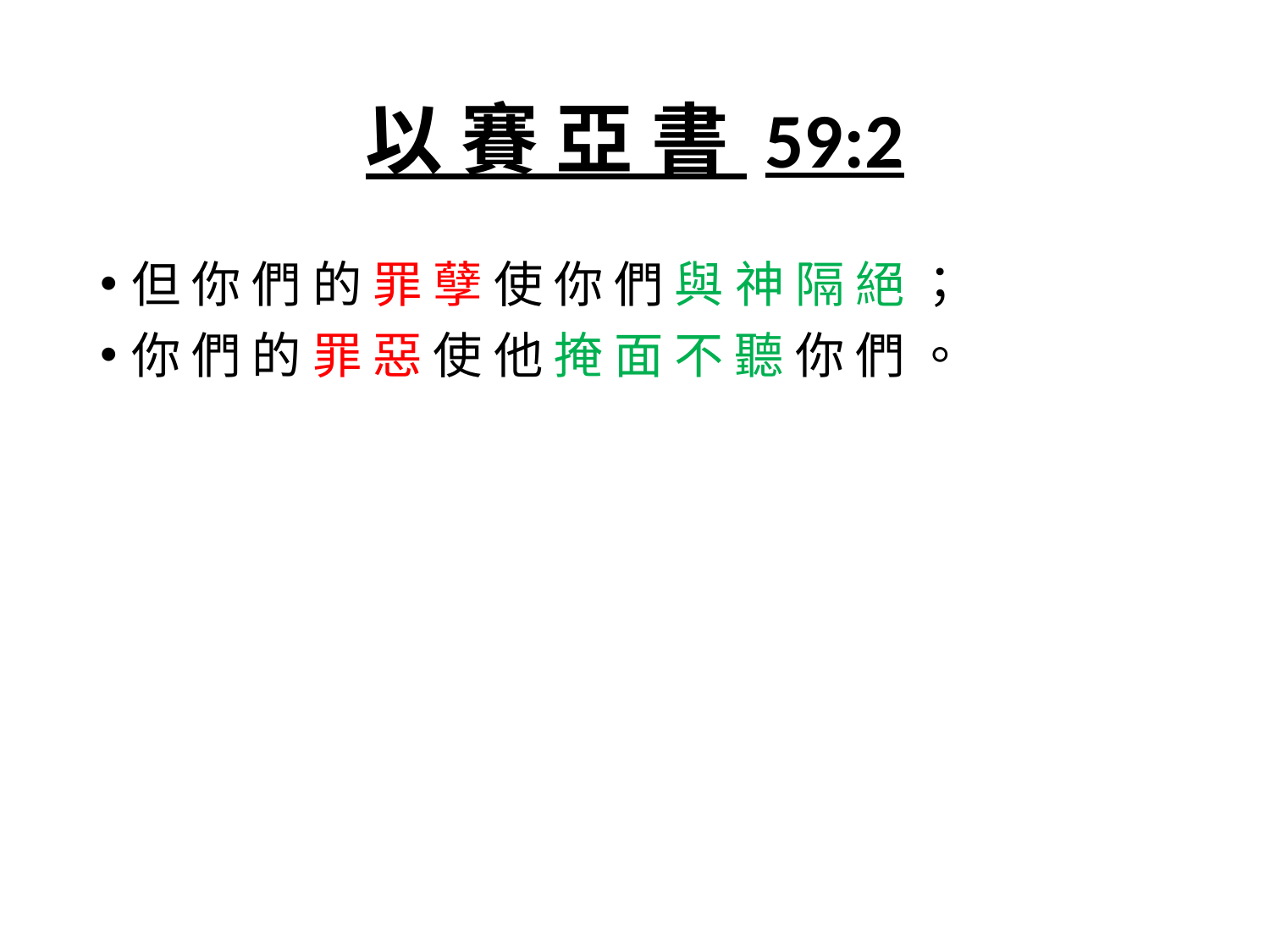

# 以 賽 亞 書 59:2
但 你 們 的 罪 孽 使 你 們 與 神 隔 絕 ；
你 們 的 罪 惡 使 他 掩 面 不 聽 你 們 。